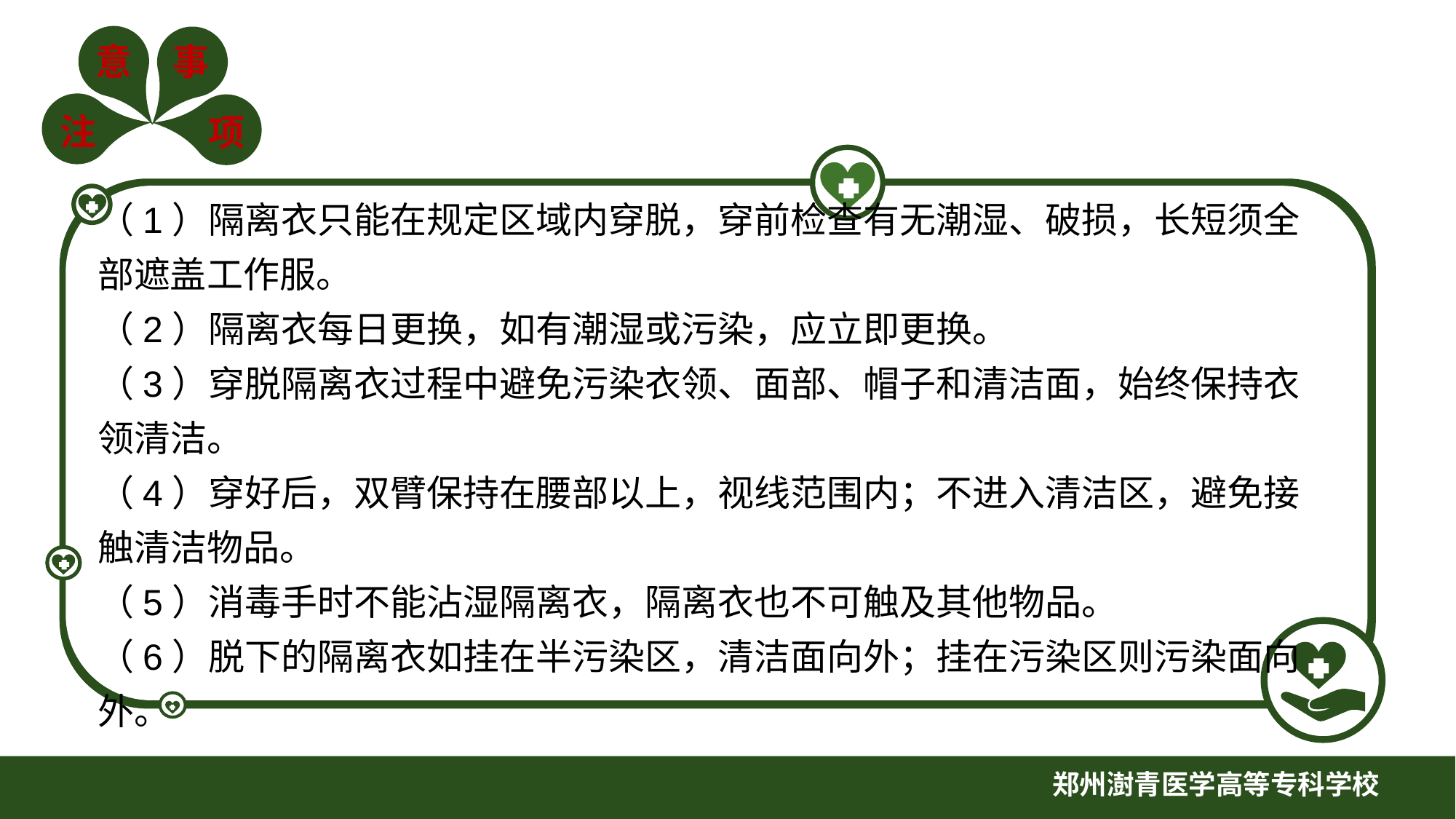

（1）隔离衣只能在规定区域内穿脱，穿前检查有无潮湿、破损，长短须全部遮盖工作服。
（2）隔离衣每日更换，如有潮湿或污染，应立即更换。
（3）穿脱隔离衣过程中避免污染衣领、面部、帽子和清洁面，始终保持衣领清洁。
（4）穿好后，双臂保持在腰部以上，视线范围内；不进入清洁区，避免接触清洁物品。
（5）消毒手时不能沾湿隔离衣，隔离衣也不可触及其他物品。
（6）脱下的隔离衣如挂在半污染区，清洁面向外；挂在污染区则污染面向外。
郑州澍青医学高等专科学校